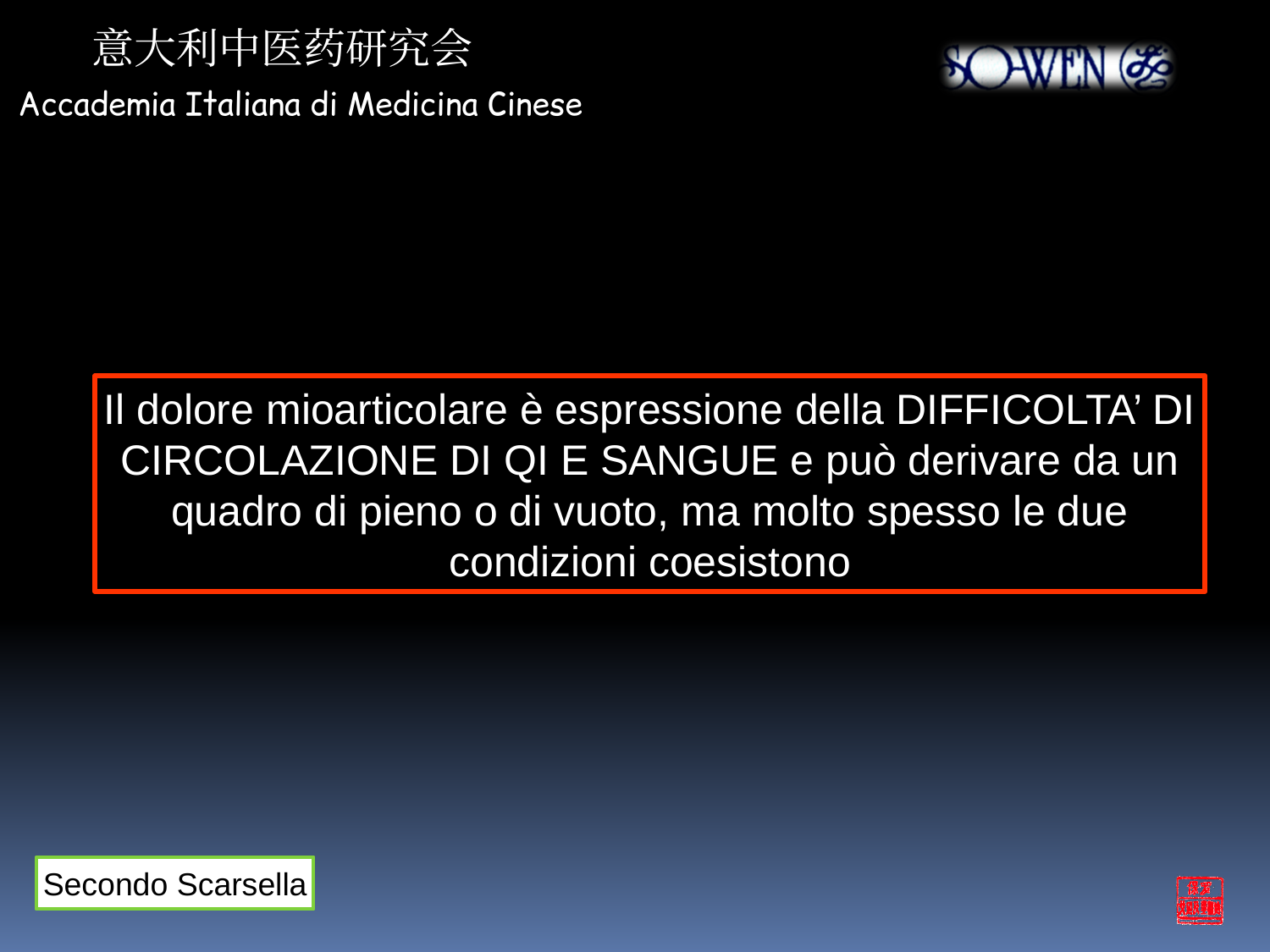

意大利中医药研究会
Accademia Italiana di Medicina Cinese
Il dolore mioarticolare è espressione della DIFFICOLTA’ DI CIRCOLAZIONE DI QI E SANGUE e può derivare da un quadro di pieno o di vuoto, ma molto spesso le due condizioni coesistono
Secondo Scarsella
Secondo Scarsella